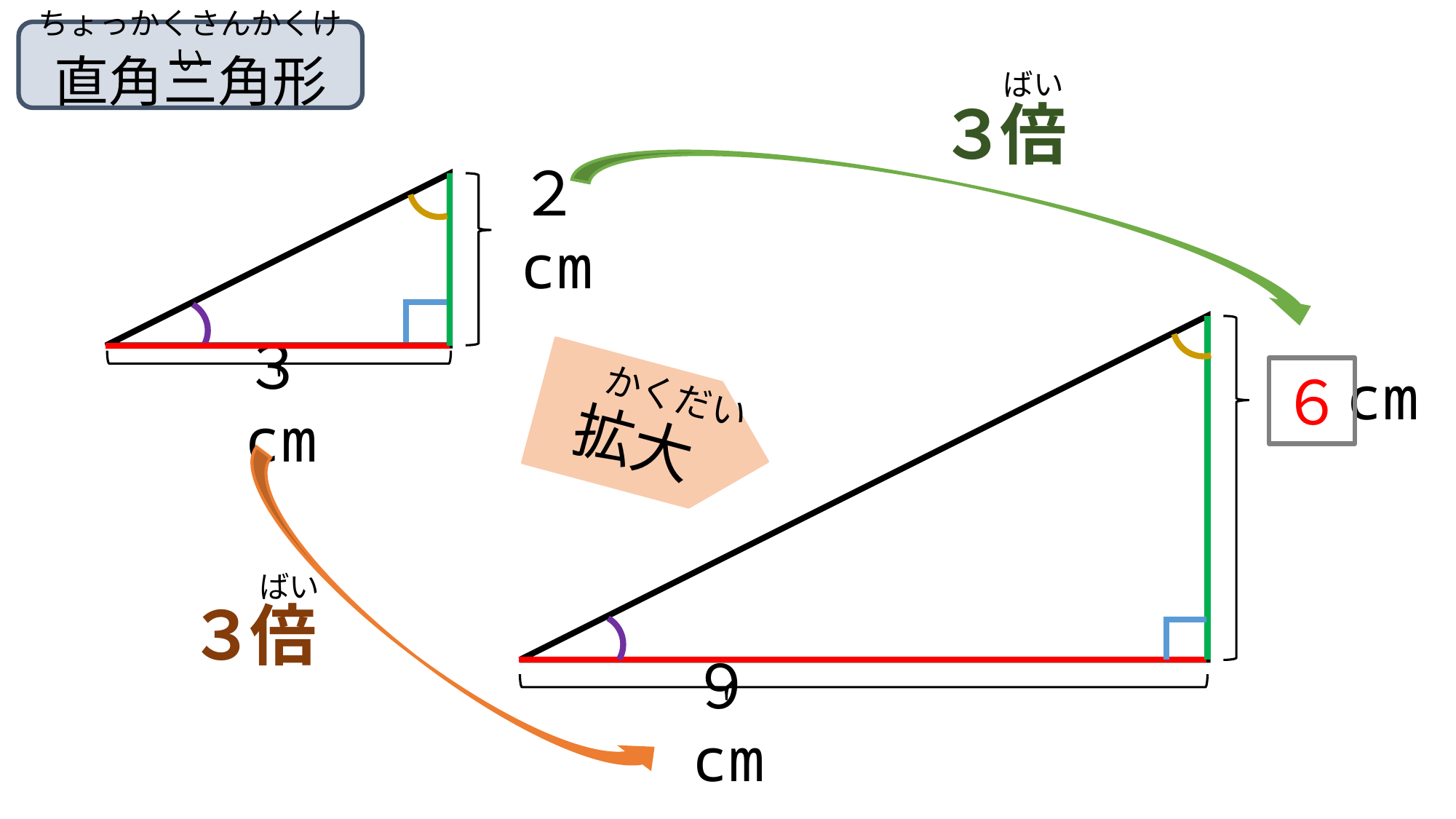

直角三角形
ちょっかくさんかくけい
ばい
３倍

２cm

６
cm

拡大
３cm
　 かくだい
ばい
３倍

９cm